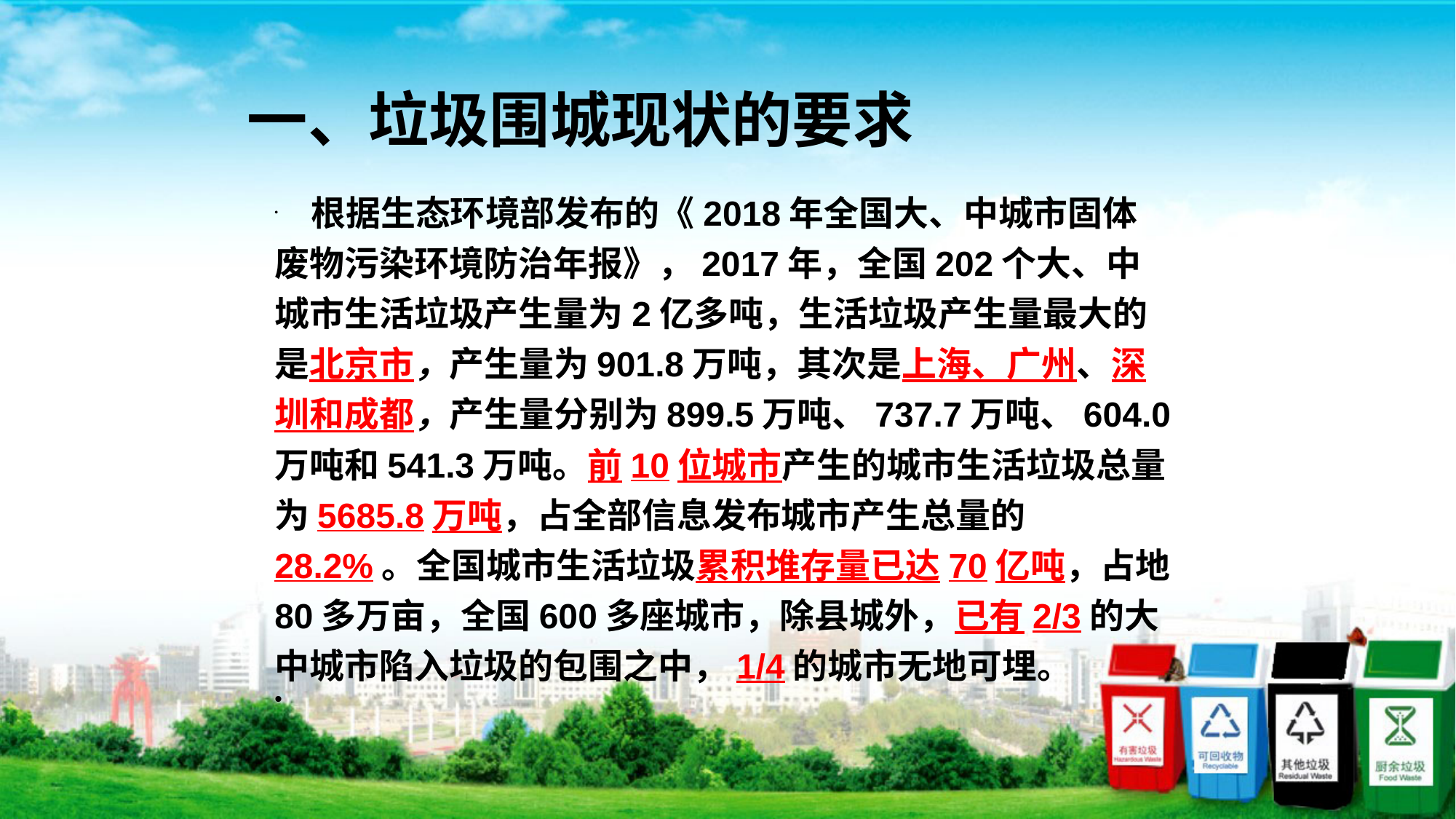

# 一、垃圾围城现状的要求
             根据生态环境部发布的《2018年全国大、中城市固体废物污染环境防治年报》，2017年，全国202个大、中城市生活垃圾产生量为2亿多吨，生活垃圾产生量最大的是北京市，产生量为901.8万吨，其次是上海、广州、深圳和成都，产生量分别为899.5万吨、737.7万吨、604.0万吨和541.3万吨。前10位城市产生的城市生活垃圾总量为5685.8万吨，占全部信息发布城市产生总量的28.2%。全国城市生活垃圾累积堆存量已达70亿吨，占地80多万亩，全国600多座城市，除县城外，已有2/3的大中城市陷入垃圾的包围之中，1/4的城市无地可埋。